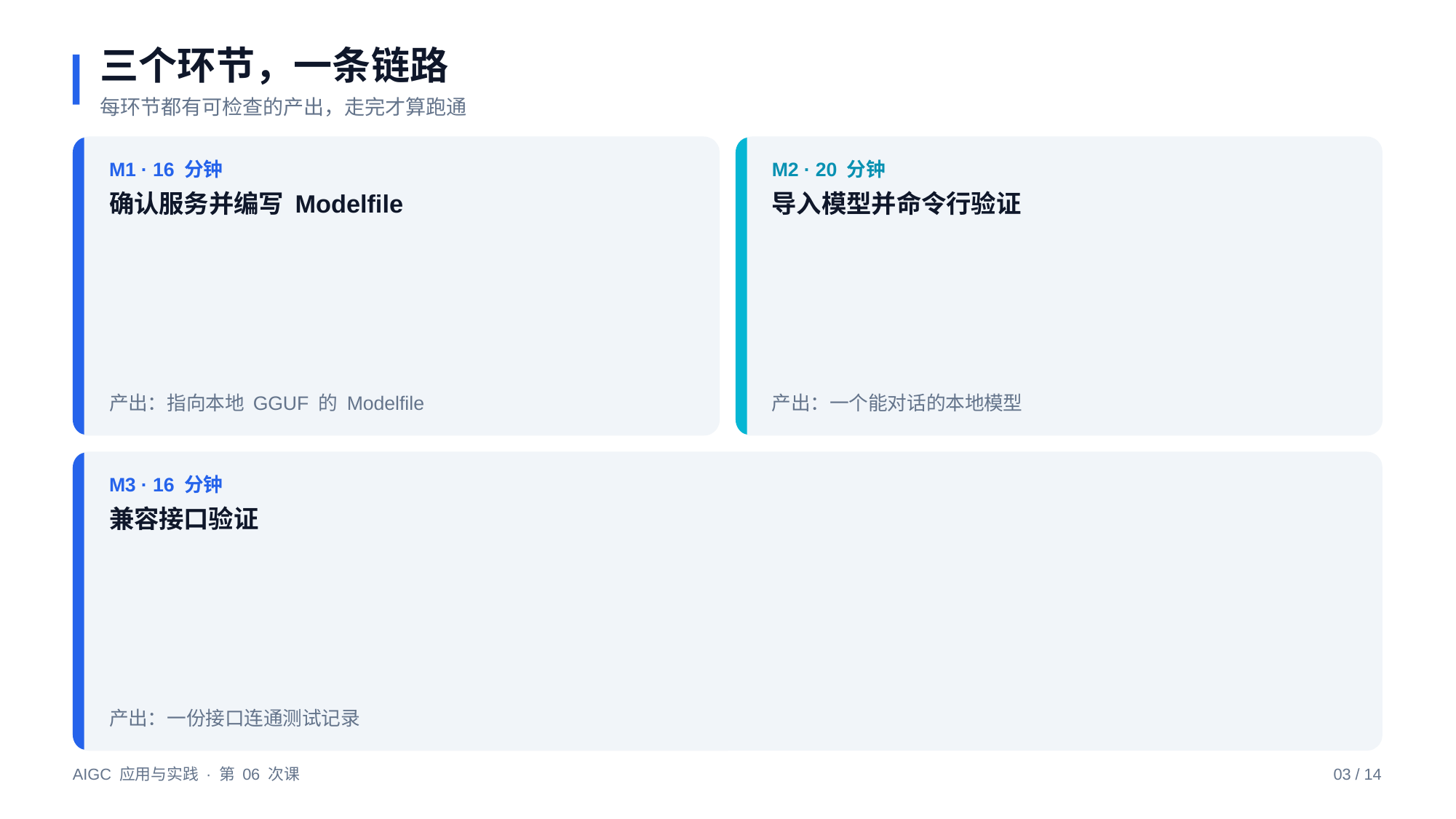

三个环节，一条链路

每环节都有可检查的产出，走完才算跑通

M1 · 16 分钟
M2 · 20 分钟
确认服务并编写 Modelfile
导入模型并命令行验证
产出：指向本地 GGUF 的 Modelfile
产出：一个能对话的本地模型

M3 · 16 分钟
兼容接口验证
产出：一份接口连通测试记录
AIGC 应用与实践 · 第 06 次课
03 / 14